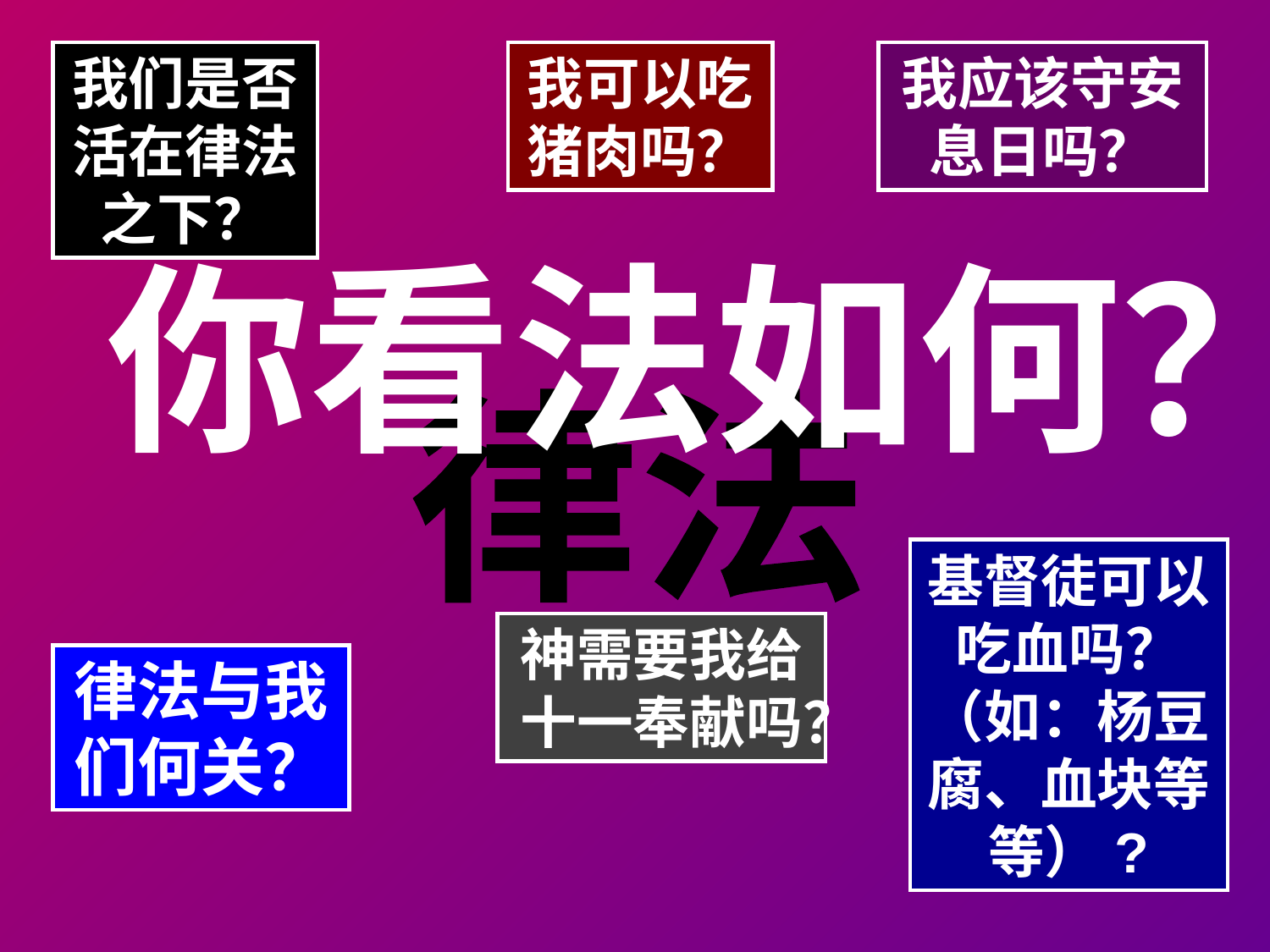

我们是否活在律法之下？
我可以吃猪肉吗？
我应该守安息日吗？
# 你看法如何？
律法
基督徒可以吃血吗？（如：杨豆腐、血块等等）?
神需要我给十一奉献吗？
律法与我们何关？